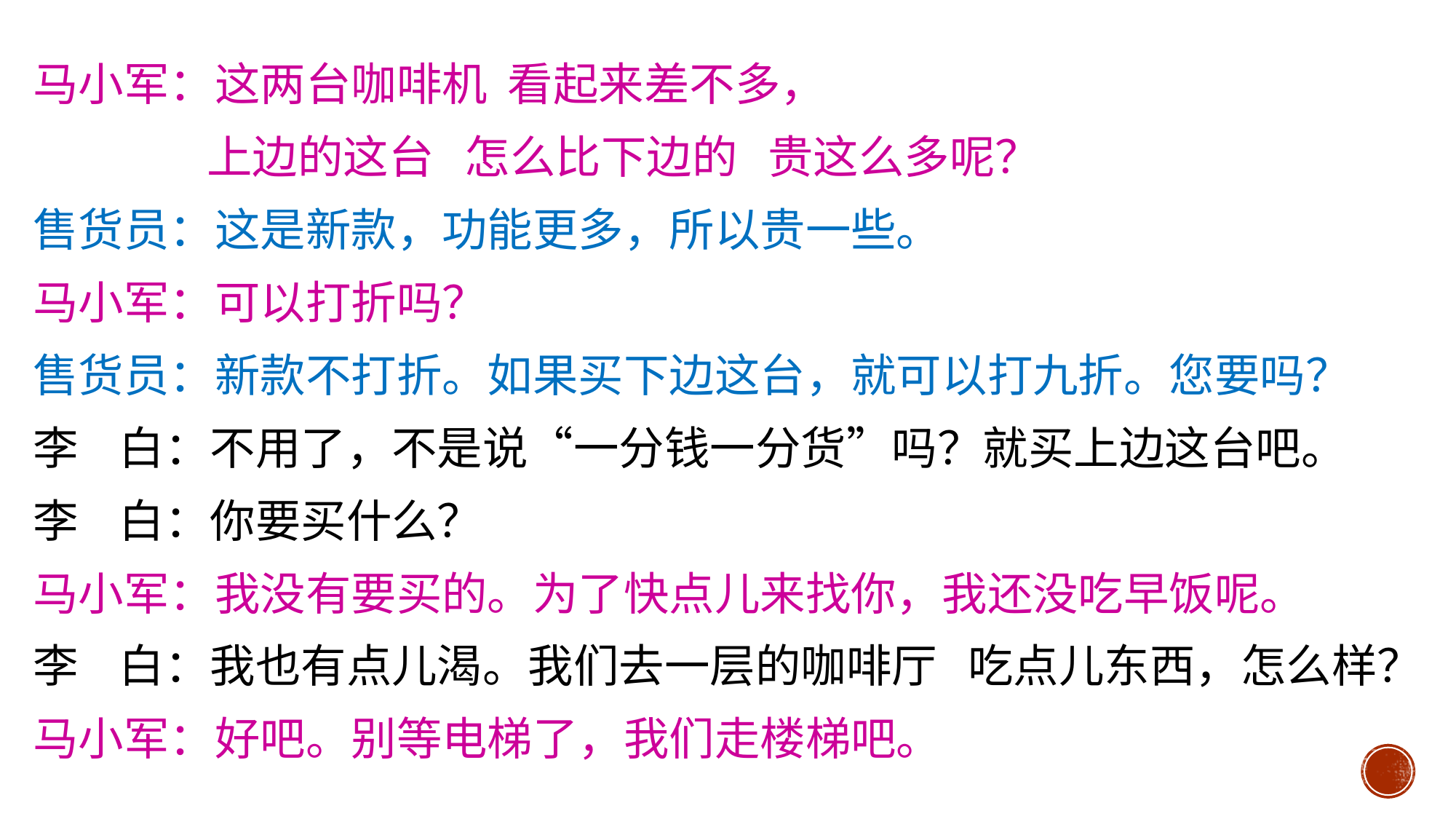

马小军：这两台咖啡机  看起来差不多，
                上边的这台   怎么比下边的   贵这么多呢？
售货员：这是新款，功能更多，所以贵一些。
马小军：可以打折吗？
售货员：新款不打折。如果买下边这台，就可以打九折。您要吗？
李    白：不用了，不是说“一分钱一分货”吗？就买上边这台吧。
李    白：你要买什么？
马小军：我没有要买的。为了快点儿来找你，我还没吃早饭呢。
李    白：我也有点儿渴。我们去一层的咖啡厅   吃点儿东西，怎么样？
马小军：好吧。别等电梯了，我们走楼梯吧。